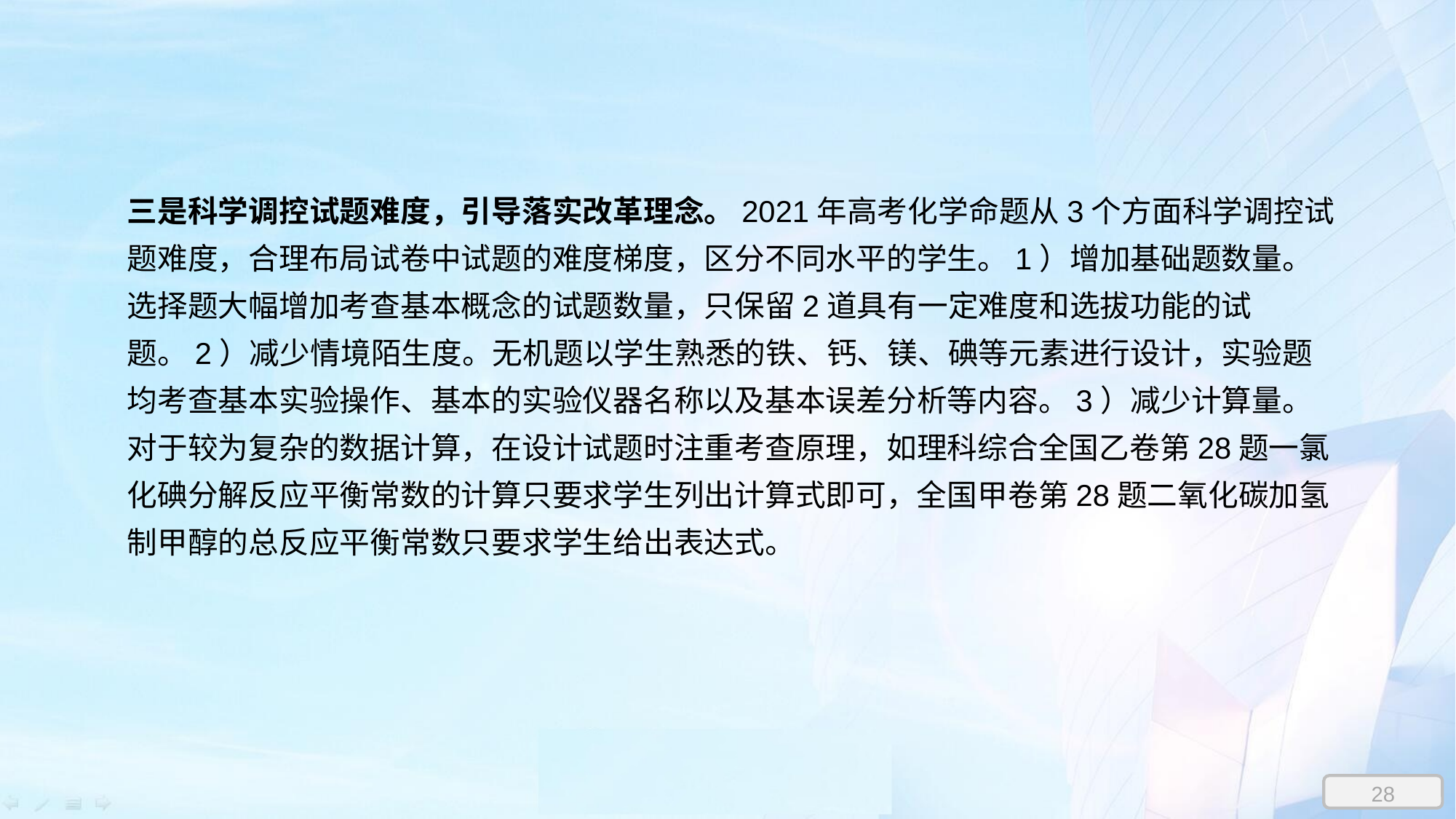

三是科学调控试题难度，引导落实改革理念。2021年高考化学命题从3个方面科学调控试题难度，合理布局试卷中试题的难度梯度，区分不同水平的学生。1）增加基础题数量。选择题大幅增加考查基本概念的试题数量，只保留2道具有一定难度和选拔功能的试题。2）减少情境陌生度。无机题以学生熟悉的铁、钙、镁、碘等元素进行设计，实验题均考查基本实验操作、基本的实验仪器名称以及基本误差分析等内容。3）减少计算量。对于较为复杂的数据计算，在设计试题时注重考查原理，如理科综合全国乙卷第28题一氯化碘分解反应平衡常数的计算只要求学生列出计算式即可，全国甲卷第28题二氧化碳加氢制甲醇的总反应平衡常数只要求学生给出表达式。